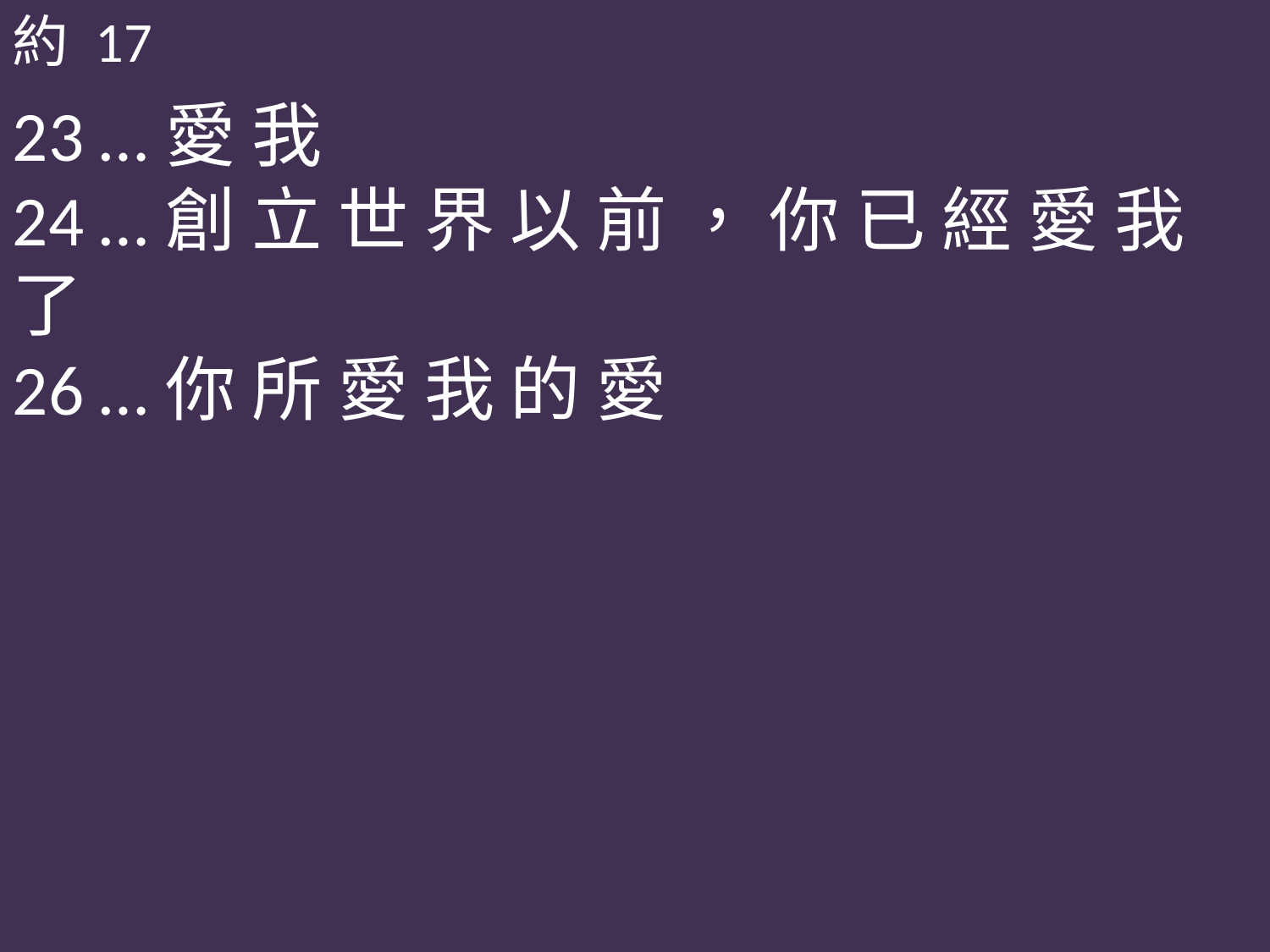

約 17
23 …愛 我
24 …創 立 世 界 以 前 ， 你 已 經 愛 我 了
26 …你 所 愛 我 的 愛